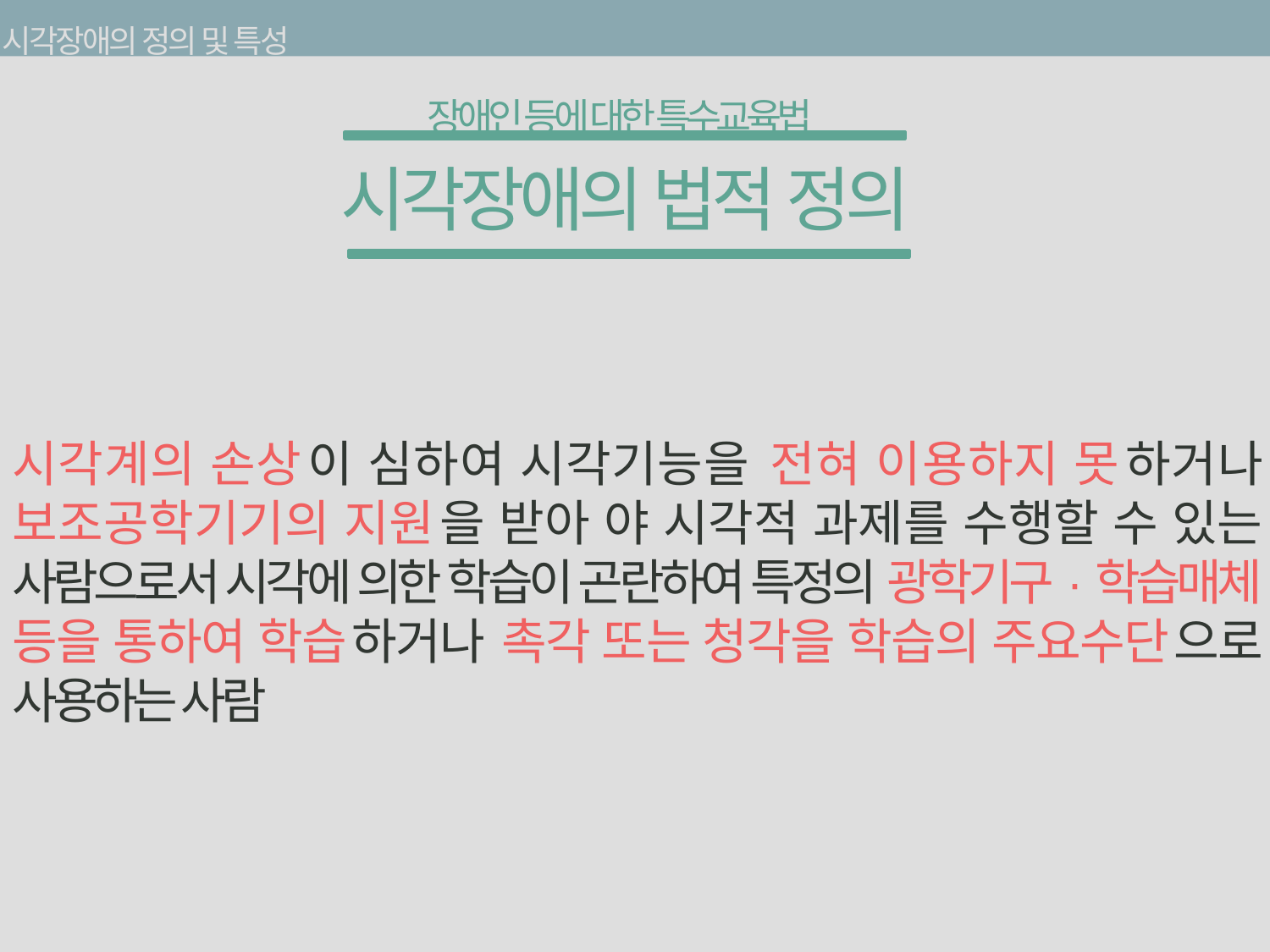

시각장애의 정의 및 특성
장애인 등에 대한 특수교육법

시각장애의 법적 정의

시각계의 손상이 심하여 시각기능을 전혀 이용하지 못하거나 보조공학기기의 지원을 받아 야 시각적 과제를 수행할 수 있는 사람으로서 시각에 의한 학습이 곤란하여 특정의 광학기구·학습매체 등을 통하여 학습하거나 촉각 또는 청각을 학습의 주요수단으로 사용하는 사람